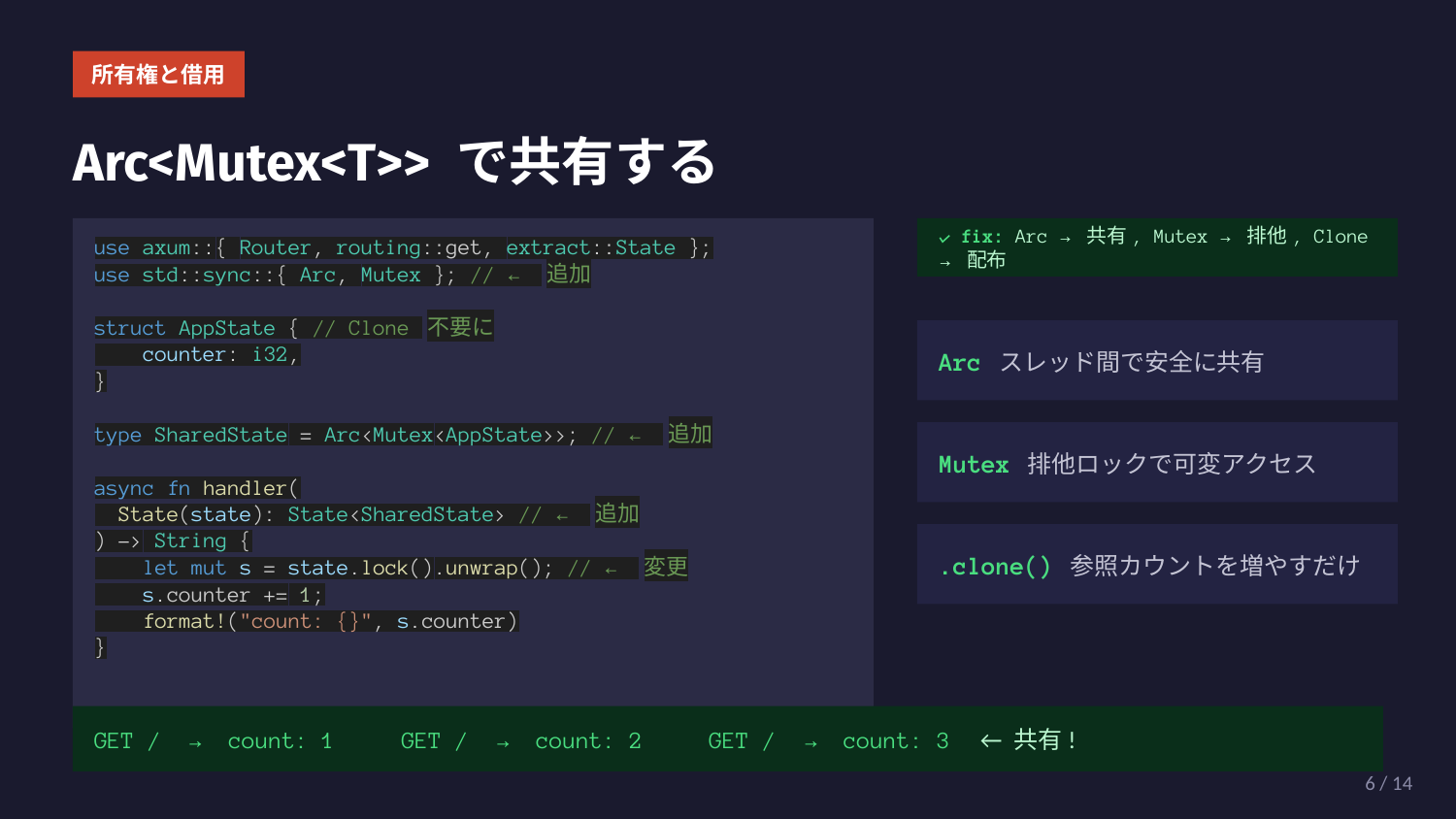

所有権と借用
Arc<Mutex<T>> で共有する

✓ fix: Arc → 共有, Mutex → 排他, Clone → 配布
use axum::{ Router, routing::get, extract::State };
use std::sync::{ Arc, Mutex }; // ← 追加

struct AppState { // Clone 不要に
    counter: i32,
}

type SharedState = Arc<Mutex<AppState>>; // ← 追加

async fn handler(
  State(state): State<SharedState> // ← 追加
) -> String {
    let mut s = state.lock().unwrap(); // ← 変更
    s.counter += 1;
    format!("count: {}", s.counter)
}

Arc  スレッド間で安全に共有

Mutex  排他ロックで可変アクセス

.clone()  参照カウントを増やすだけ

GET /  →  count: 1     GET /  →  count: 2     GET /  →  count: 3     ← 共有!
6 / 14